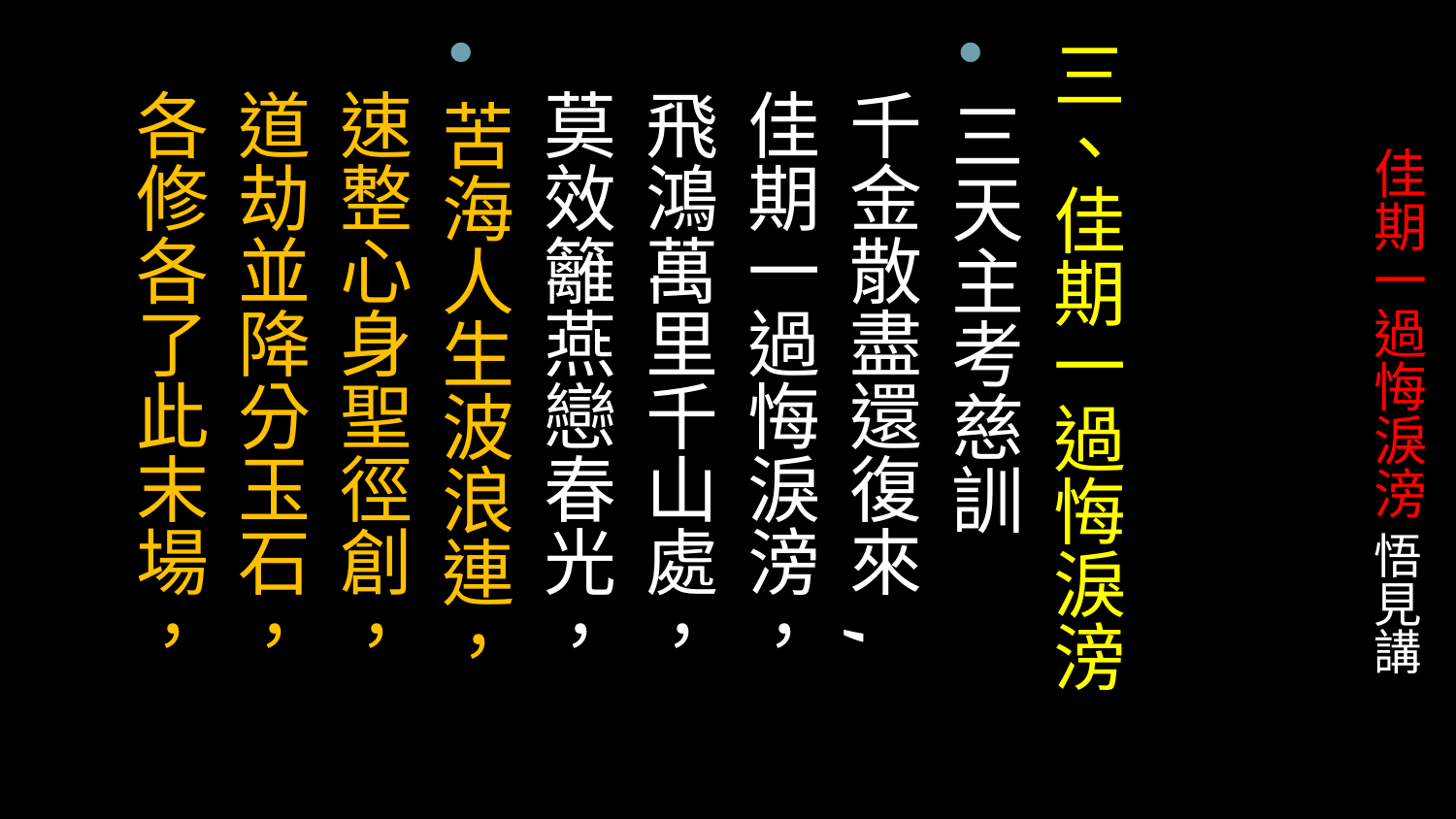

三、佳期一過悔淚滂
三天主考慈訓
  千金散盡還復來,
  佳期一過悔淚滂，
  飛鴻萬里千山處，
  莫效籬燕戀春光，
苦海人生波浪連，
  速整心身聖徑創，
  道劫並降分玉石，
  各修各了此末場，

# 佳期一過悔淚滂 悟見講